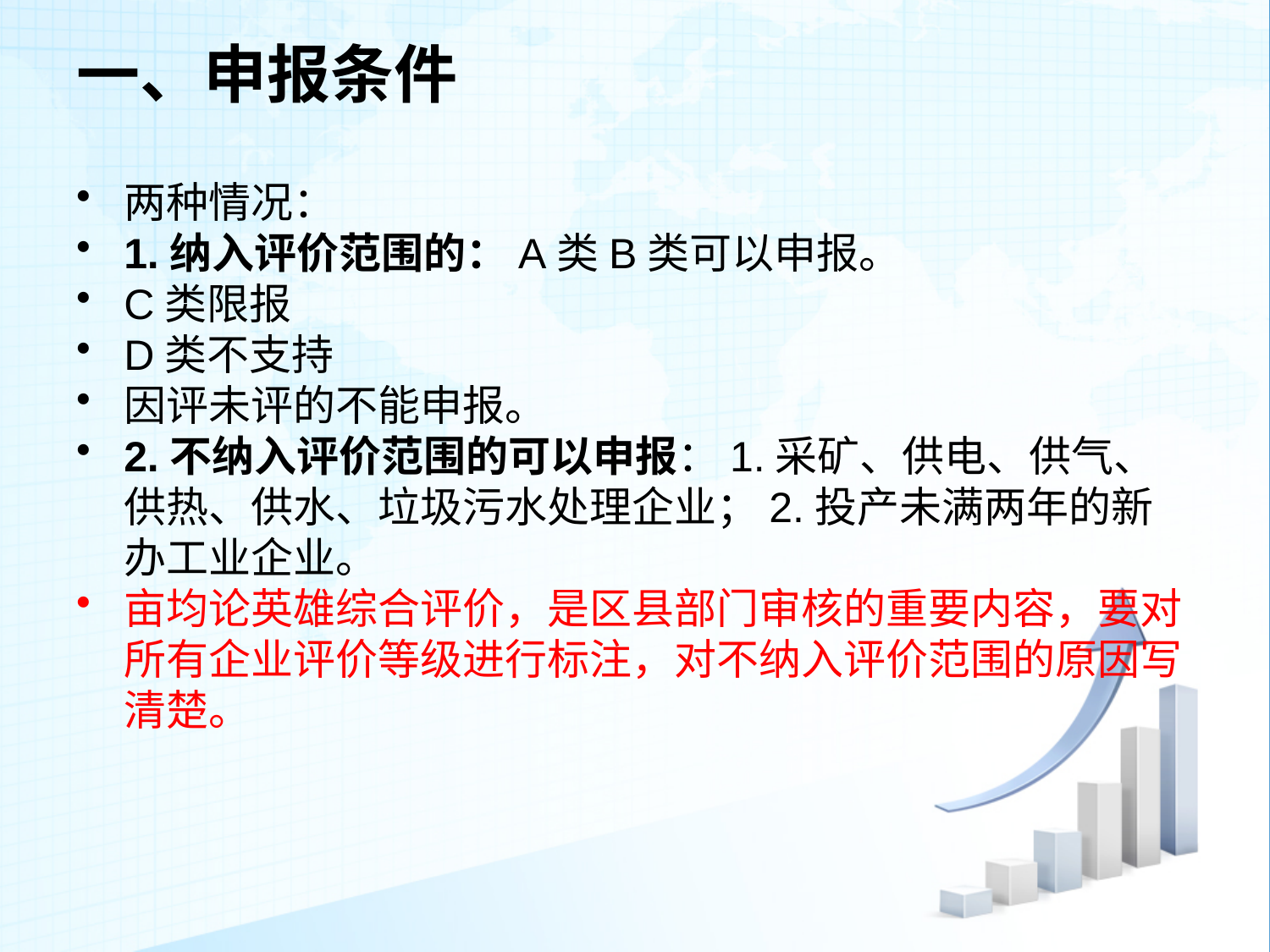

# 一、申报条件

两种情况：
1.纳入评价范围的：A类B类可以申报。
C类限报
D类不支持
因评未评的不能申报。
2.不纳入评价范围的可以申报：1.采矿、供电、供气、供热、供水、垃圾污水处理企业；2.投产未满两年的新办工业企业。
亩均论英雄综合评价，是区县部门审核的重要内容，要对所有企业评价等级进行标注，对不纳入评价范围的原因写清楚。